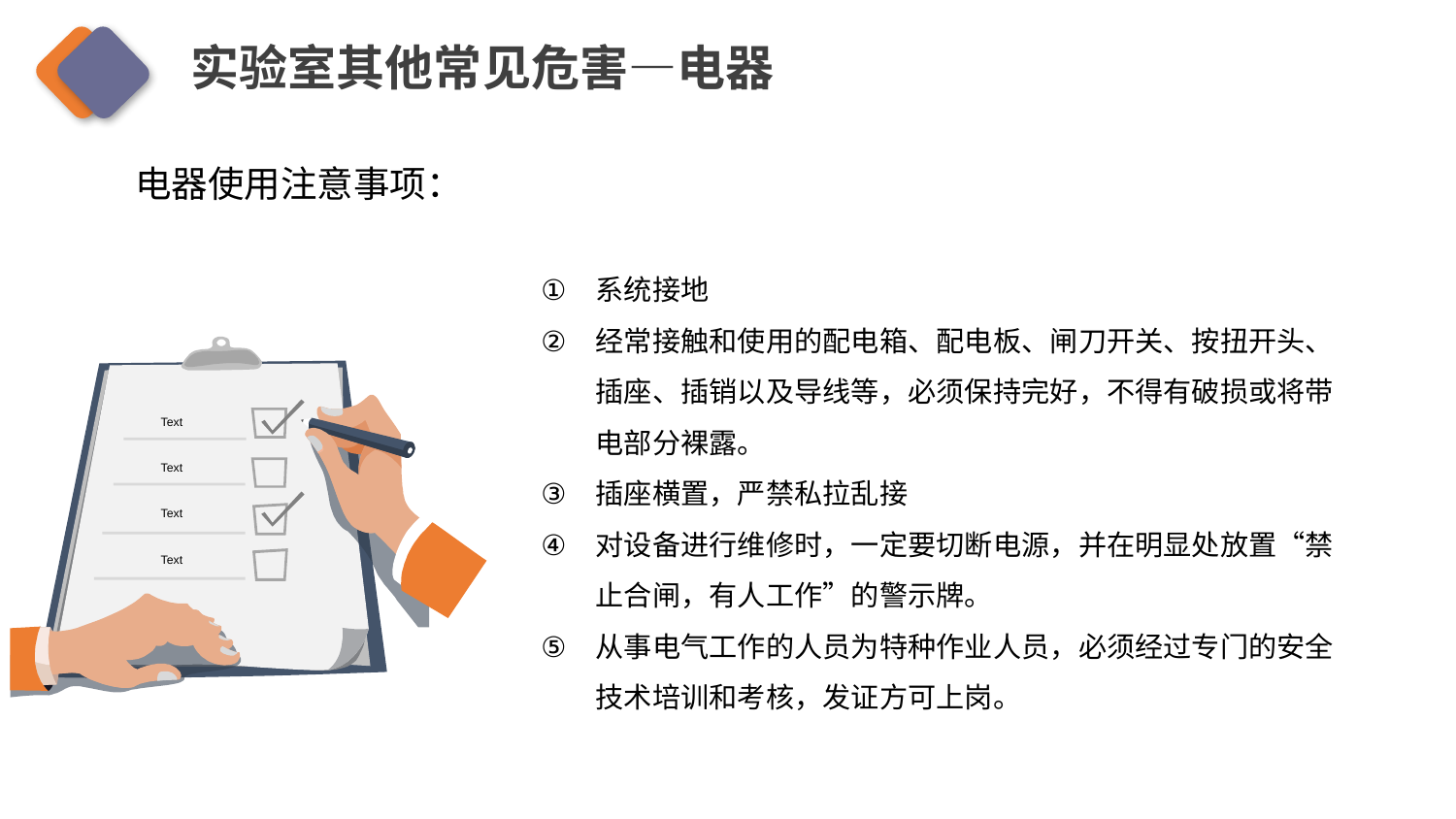

实验室其他常见危害—电器
电器使用注意事项：
系统接地
经常接触和使用的配电箱、配电板、闸刀开关、按扭开头、插座、插销以及导线等，必须保持完好，不得有破损或将带电部分裸露。
插座横置，严禁私拉乱接
对设备进行维修时，一定要切断电源，并在明显处放置“禁止合闸，有人工作”的警示牌。
从事电气工作的人员为特种作业人员，必须经过专门的安全技术培训和考核，发证方可上岗。

Text

Text

Text

Text